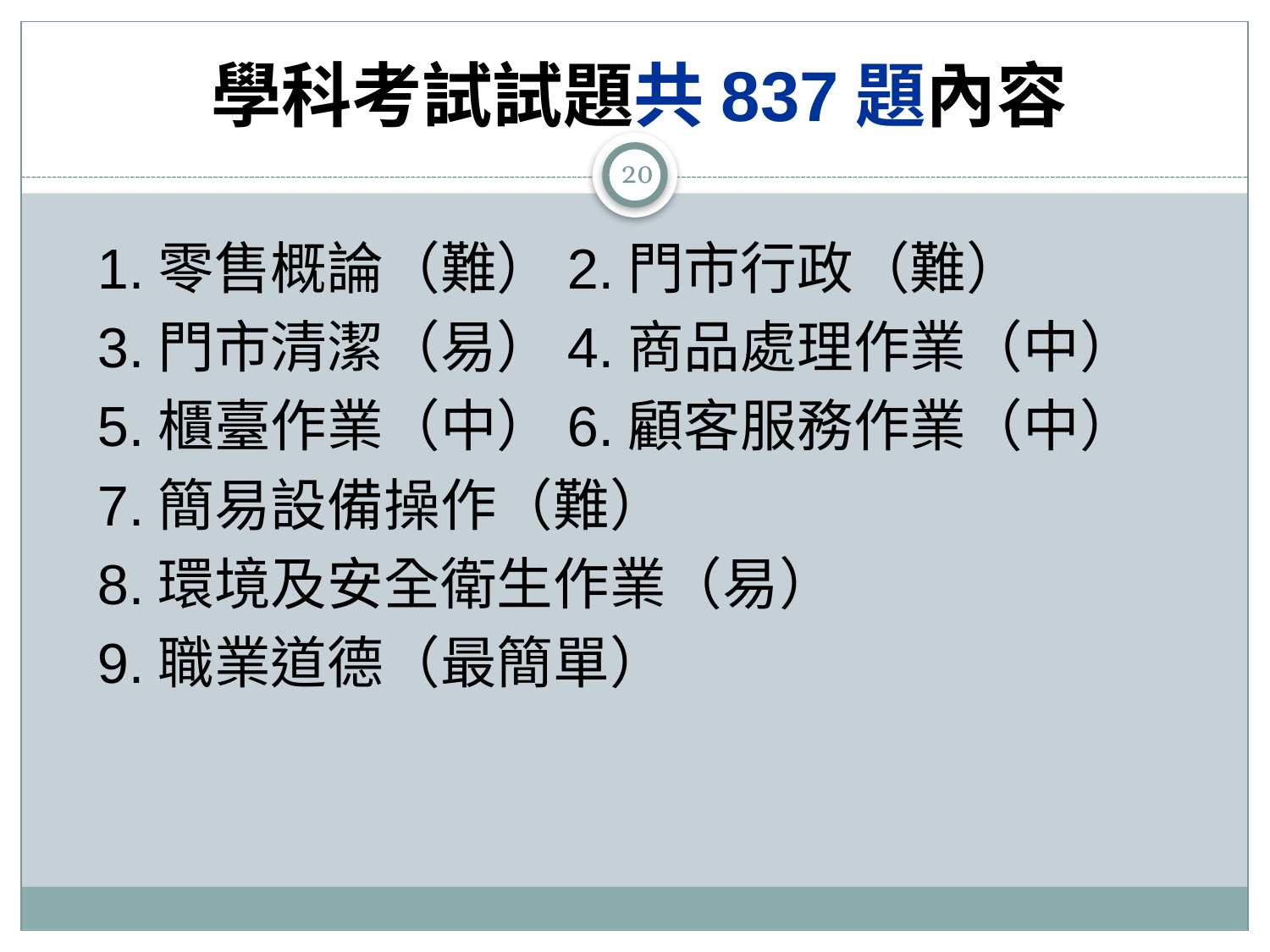

# 學科考試試題共837題內容
20
1.零售概論（難）2.門市行政（難）
3.門市清潔（易）4.商品處理作業（中）
5.櫃臺作業（中）6.顧客服務作業（中）
7.簡易設備操作（難）
8.環境及安全衛生作業（易）
9.職業道德（最簡單）